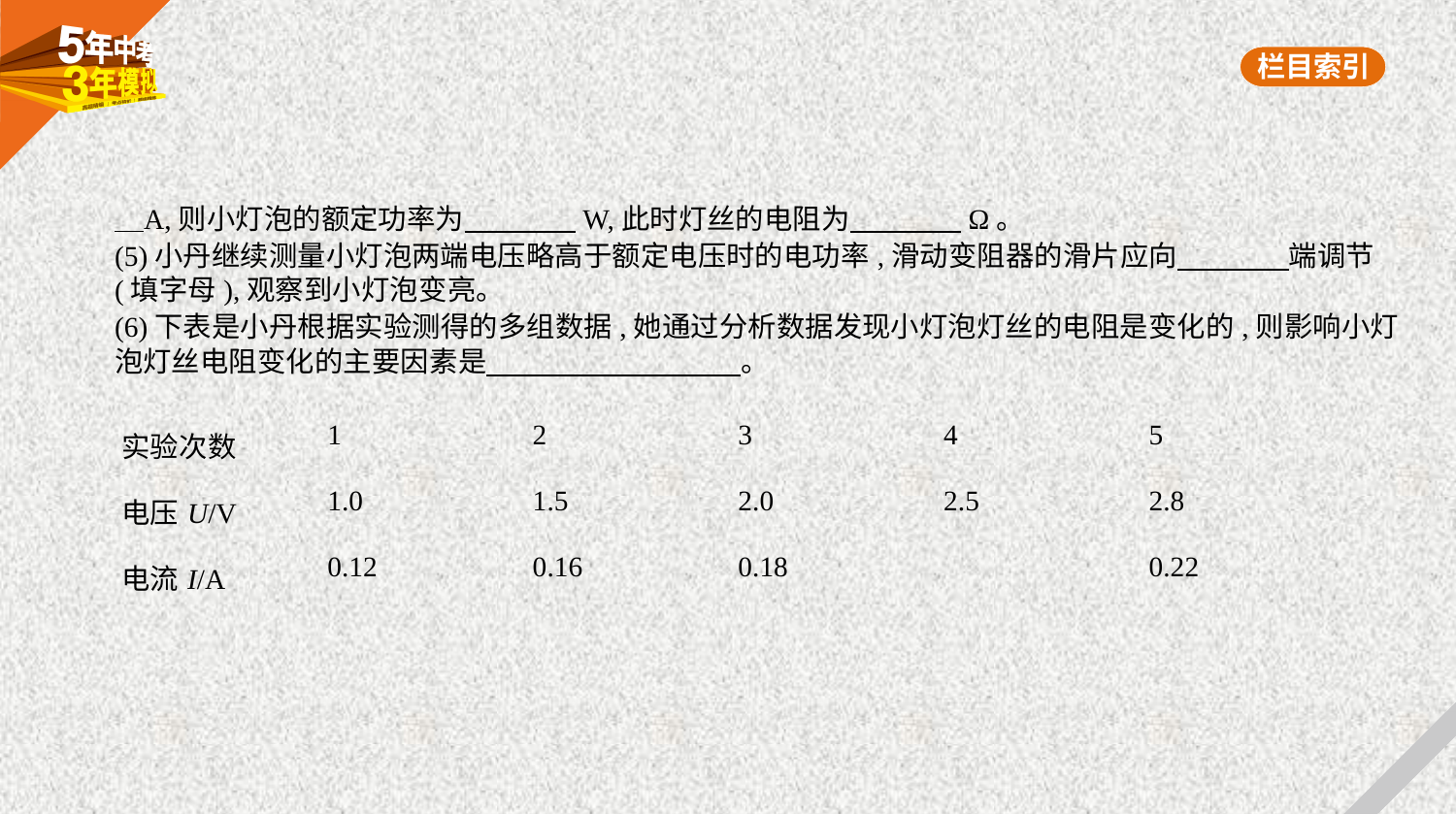

A,则小灯泡的额定功率为　　　    W,此时灯丝的电阻为　　　    Ω。
(5)小丹继续测量小灯泡两端电压略高于额定电压时的电功率,滑动变阻器的滑片应向　　　    端调节
(填字母),观察到小灯泡变亮。
(6)下表是小丹根据实验测得的多组数据,她通过分析数据发现小灯泡灯丝的电阻是变化的,则影响小灯
泡灯丝电阻变化的主要因素是　　　　　　　　    。
| 实验次数 | 1 | 2 | 3 | 4 | 5 |
| --- | --- | --- | --- | --- | --- |
| 电压U/V | 1.0 | 1.5 | 2.0 | 2.5 | 2.8 |
| 电流I/A | 0.12 | 0.16 | 0.18 |  | 0.22 |